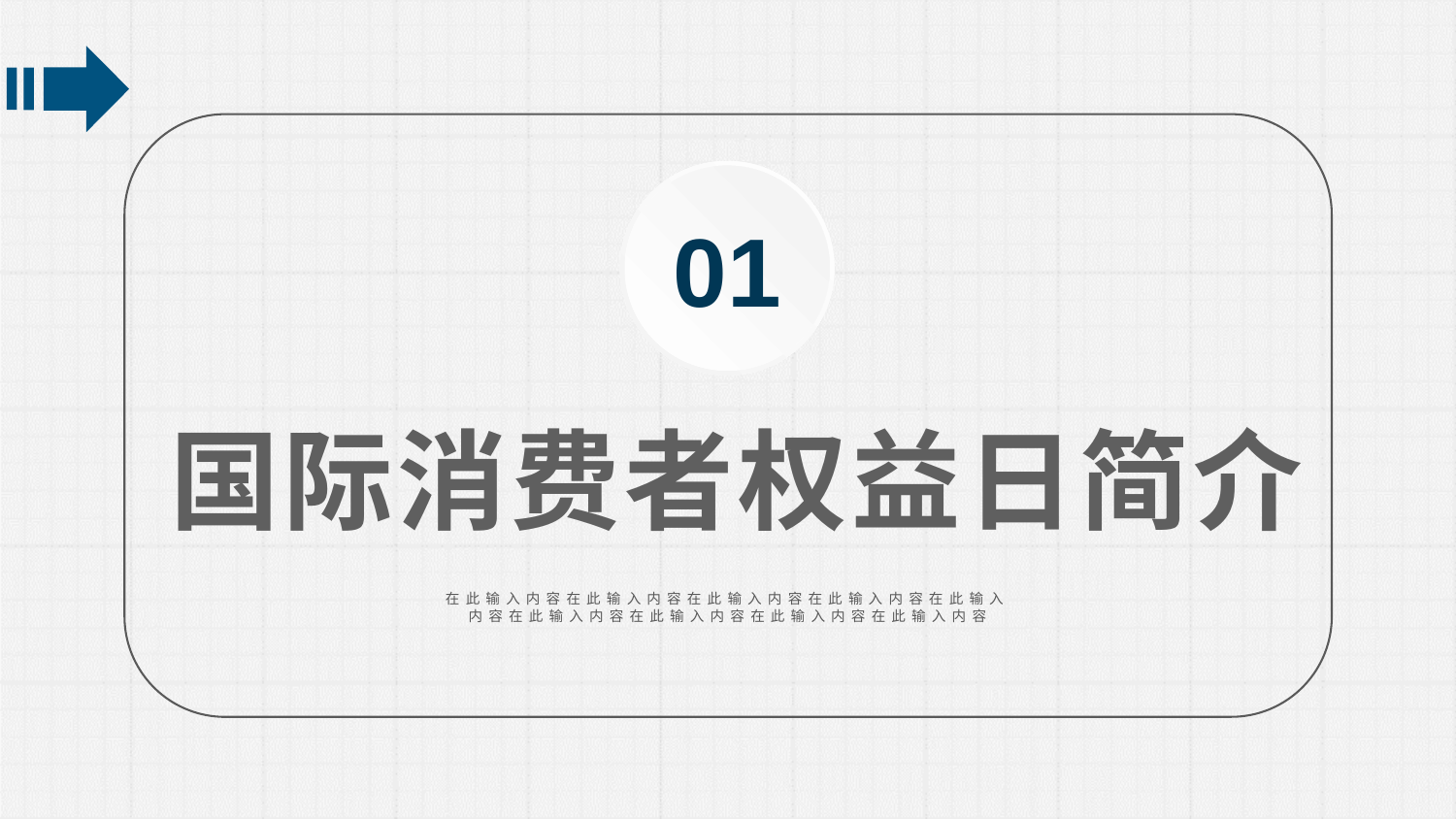

01
国际消费者权益日简介
在此输入内容在此输入内容在此输入内容在此输入内容在此输入内容在此输入内容在此输入内容在此输入内容在此输入内容